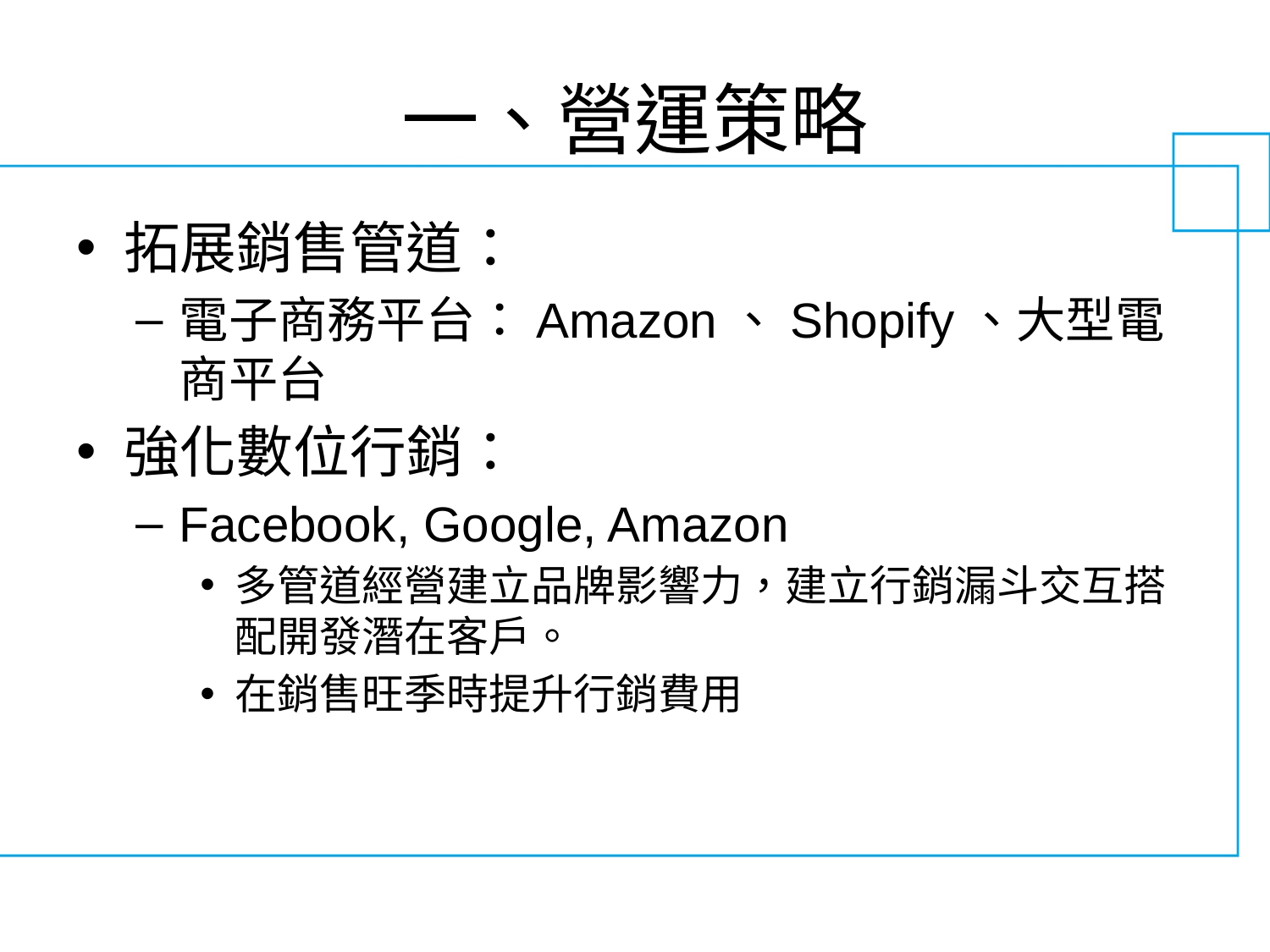

# 一、營運策略
拓展銷售管道：
電子商務平台：Amazon、Shopify、大型電商平台
強化數位行銷：
Facebook, Google, Amazon
多管道經營建立品牌影響力，建立行銷漏斗交互搭配開發潛在客戶。
在銷售旺季時提升行銷費用